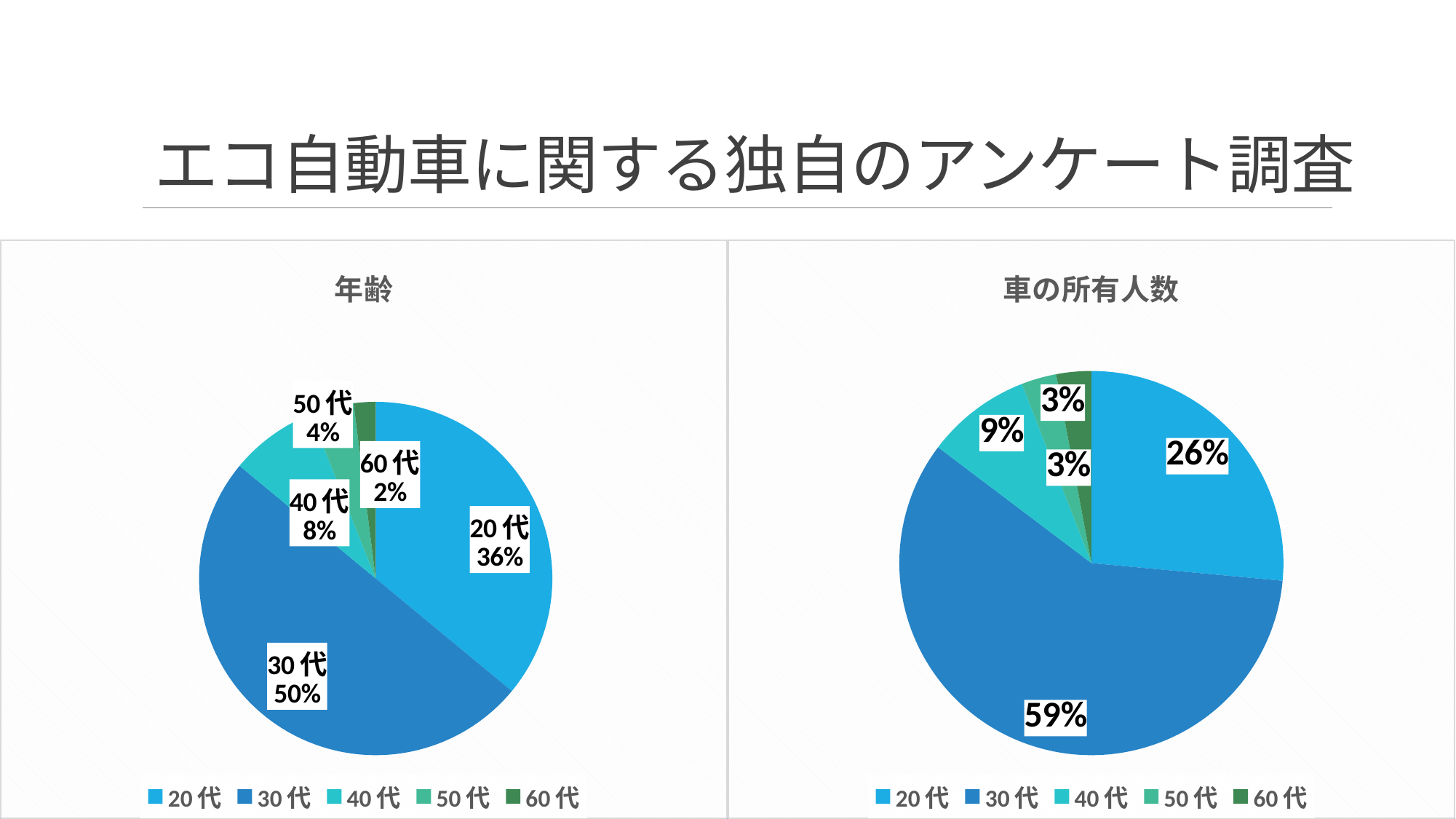

# エコ自動車に関する独自のアンケート調査

### Chart:

| Category | 年齢 |
|---|---|
| 20代 | 18.0 |
| 30代 | 25.0 |
| 40代 | 4.0 |
| 50代 | 2.0 |
| 60代 | 1.0 |

### Chart:

| Category | 車の所有人数 |
|---|---|
| 20代 | 9.0 |
| 30代 | 20.0 |
| 40代 | 3.0 |
| 50代 | 1.0 |
| 60代 | 1.0 |

### Chart

| Category |
|---|